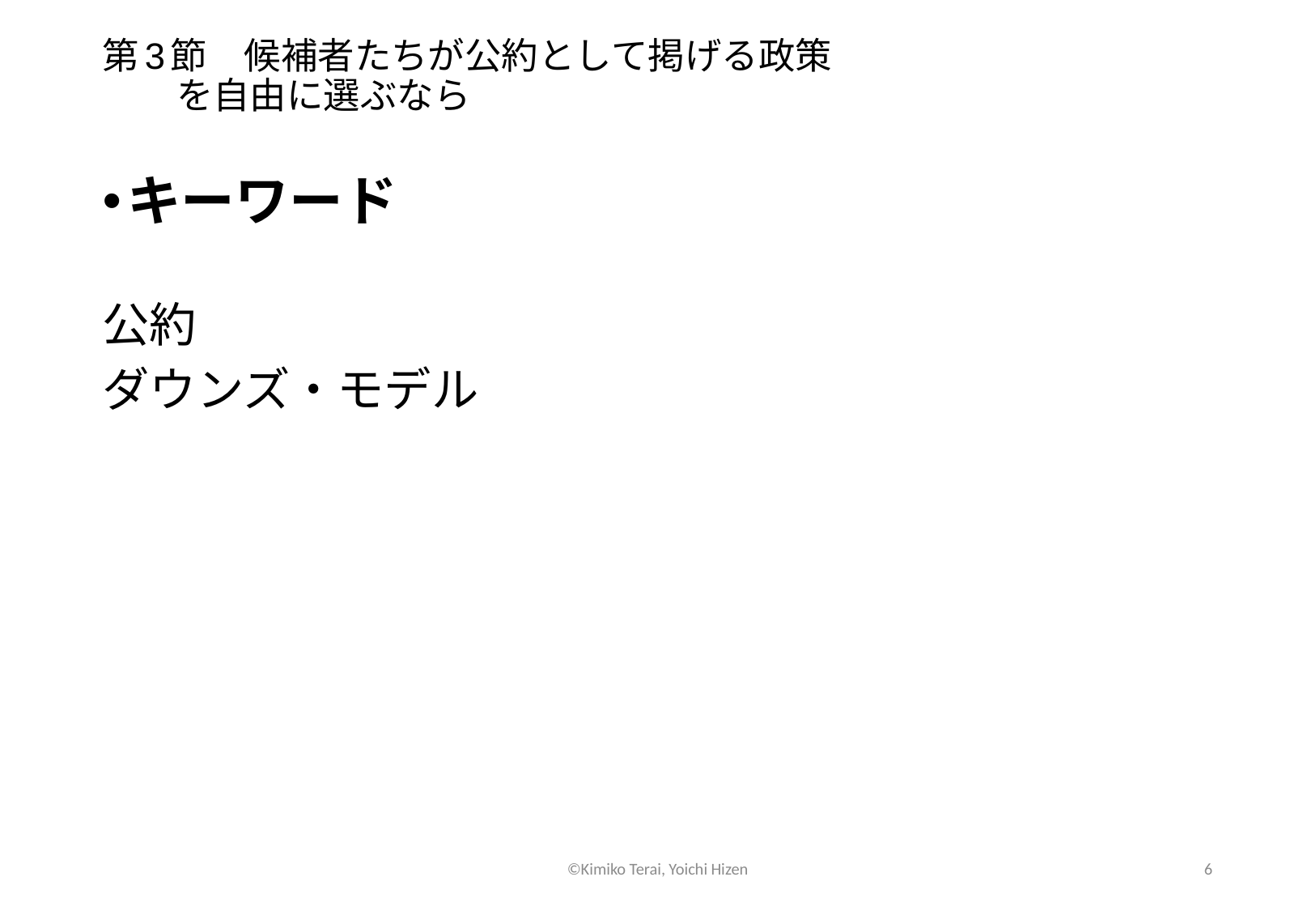

# 第3節　候補者たちが公約として掲げる政策 を自由に選ぶなら
キーワード

公約
ダウンズ・モデル

©Kimiko Terai, Yoichi Hizen
6